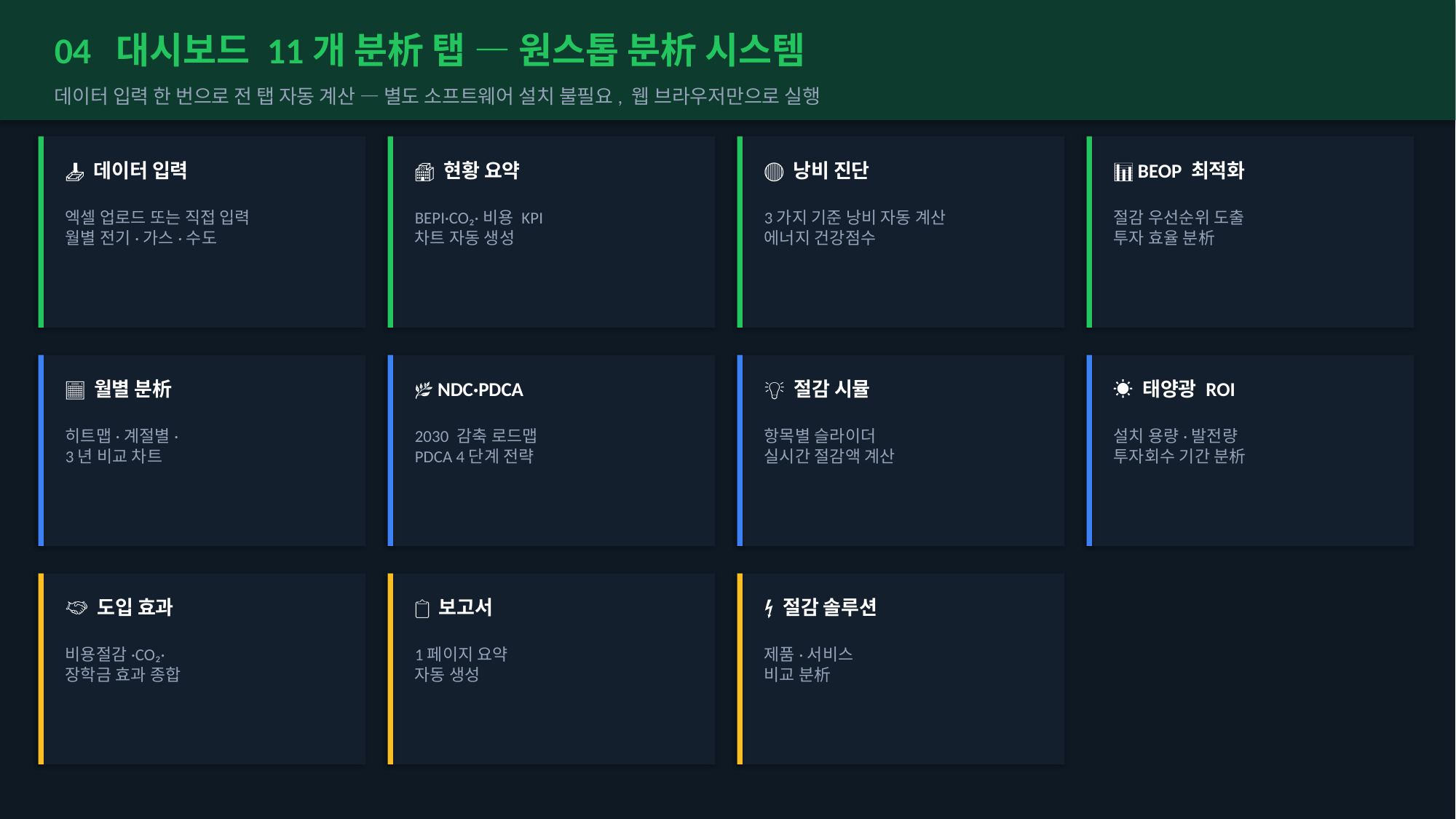

04  대시보드 11개 분析 탭 — 원스톱 분析 시스템
데이터 입력 한 번으로 전 탭 자동 계산 — 별도 소프트웨어 설치 불필요, 웹 브라우저만으로 실행

📥 데이터 입력
🏫 현황 요약
🔴 낭비 진단
📊 BEOP 최적화
엑셀 업로드 또는 직접 입력
월별 전기·가스·수도
BEPI·CO₂·비용 KPI
차트 자동 생성
3가지 기준 낭비 자동 계산
에너지 건강점수
절감 우선순위 도출
투자 효율 분析

📅 월별 분析
🌿 NDC·PDCA
💡 절감 시뮬
☀️ 태양광 ROI
히트맵·계절별·
3년 비교 차트
2030 감축 로드맵
PDCA 4단계 전략
항목별 슬라이더
실시간 절감액 계산
설치 용량·발전량
투자회수 기간 분析

🤝 도입 효과
📋 보고서
⚡ 절감 솔루션
비용절감·CO₂·
장학금 효과 종합
1페이지 요약
자동 생성
제품·서비스
비교 분析